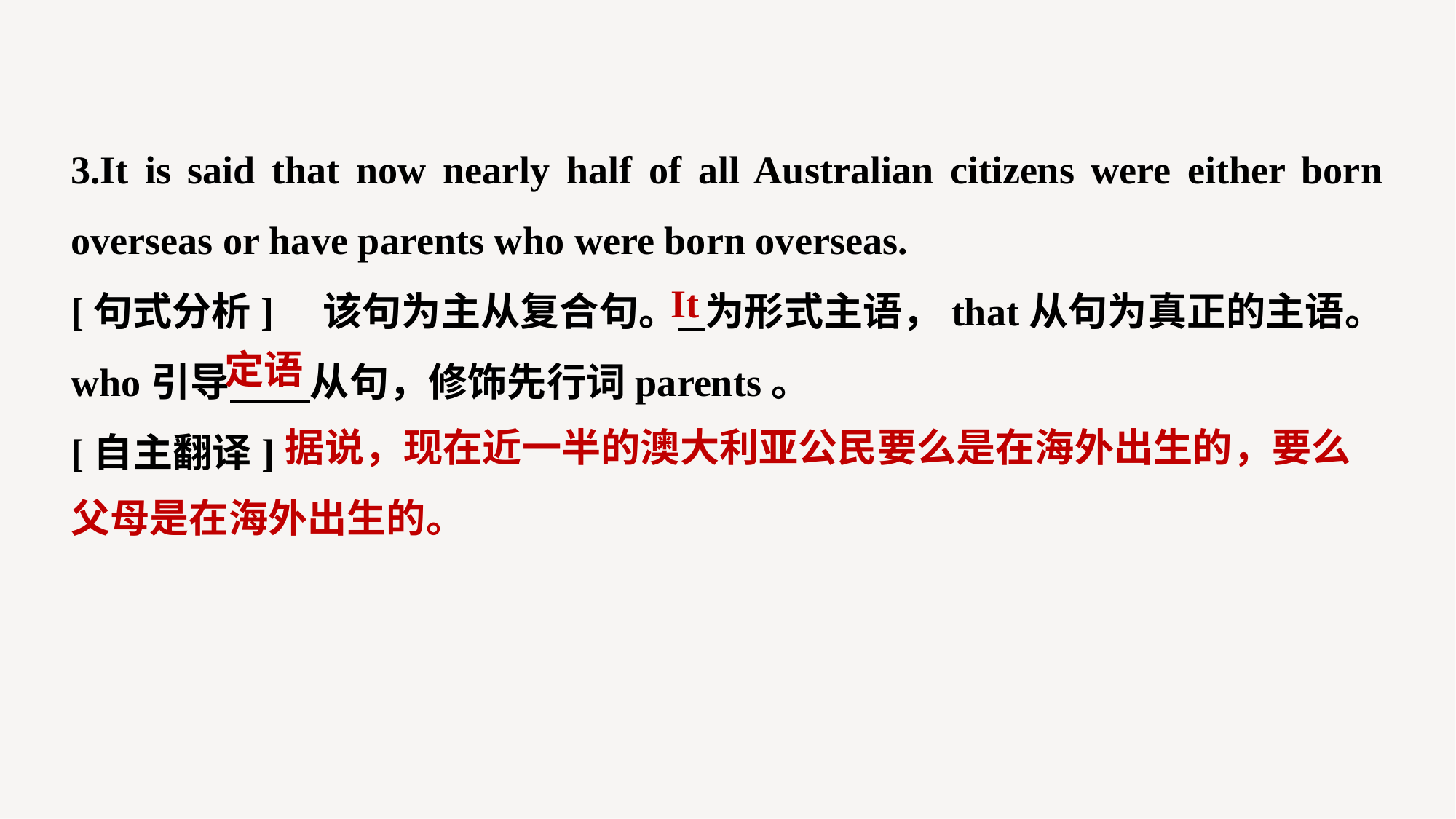

3.It is said that now nearly half of all Australian citizens were either born overseas or have parents who were born overseas.
[句式分析]　该句为主从复合句。   为形式主语，that从句为真正的主语。who引导         从句，修饰先行词parents。
[自主翻译]
It
定语
                       据说，现在近一半的澳大利亚公民要么是在海外出生的，要么父母是在海外出生的。